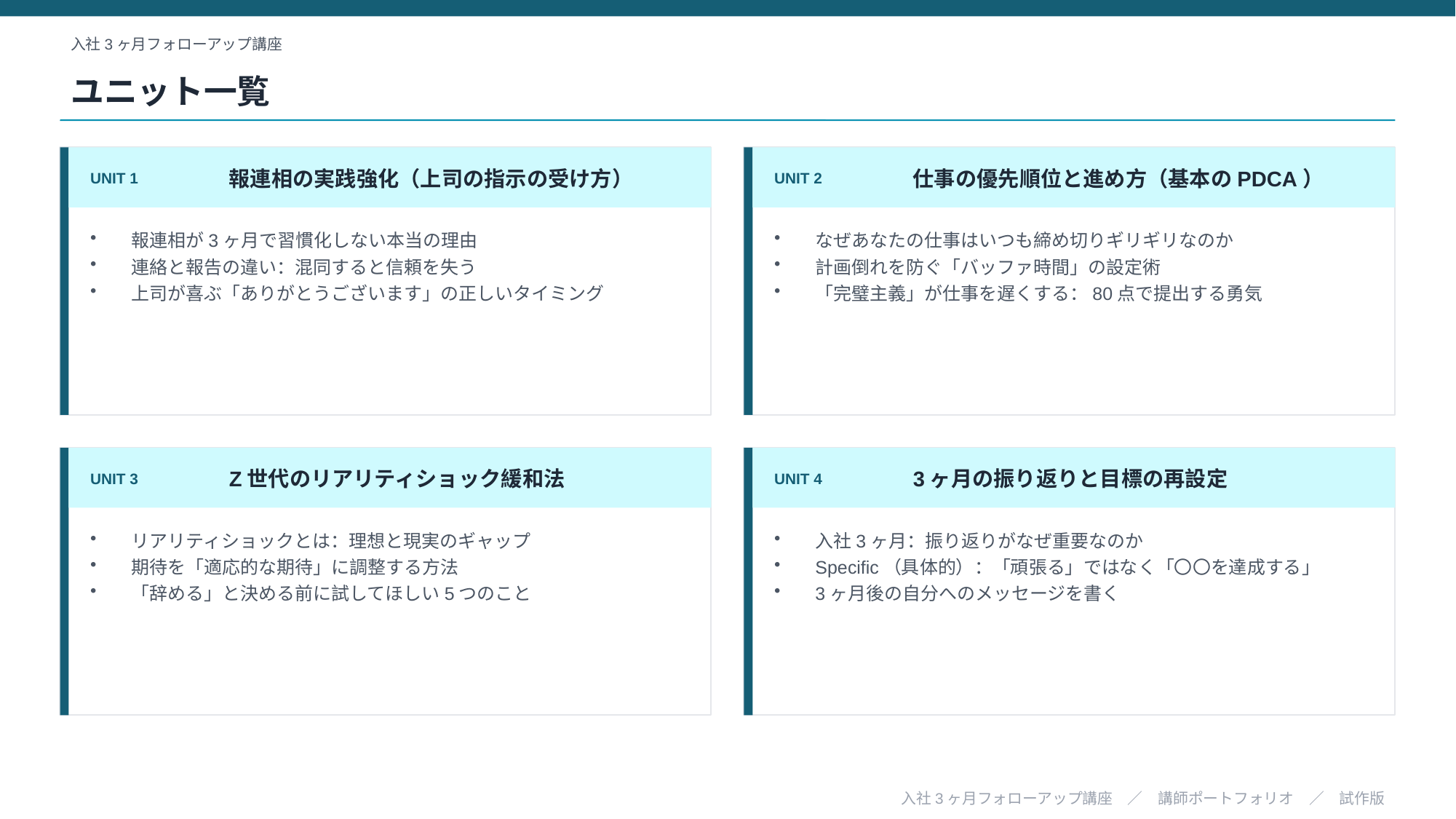

入社3ヶ月フォローアップ講座
ユニット一覧

UNIT 1
報連相の実践強化（上司の指示の受け方）
UNIT 2
仕事の優先順位と進め方（基本のPDCA）
報連相が3ヶ月で習慣化しない本当の理由
連絡と報告の違い：混同すると信頼を失う
上司が喜ぶ「ありがとうございます」の正しいタイミング
なぜあなたの仕事はいつも締め切りギリギリなのか
計画倒れを防ぐ「バッファ時間」の設定術
「完璧主義」が仕事を遅くする：80点で提出する勇気

UNIT 3
Z世代のリアリティショック緩和法
UNIT 4
3ヶ月の振り返りと目標の再設定
リアリティショックとは：理想と現実のギャップ
期待を「適応的な期待」に調整する方法
「辞める」と決める前に試してほしい5つのこと
入社3ヶ月：振り返りがなぜ重要なのか
Specific（具体的）：「頑張る」ではなく「〇〇を達成する」
3ヶ月後の自分へのメッセージを書く
入社3ヶ月フォローアップ講座　／　講師ポートフォリオ　／　試作版